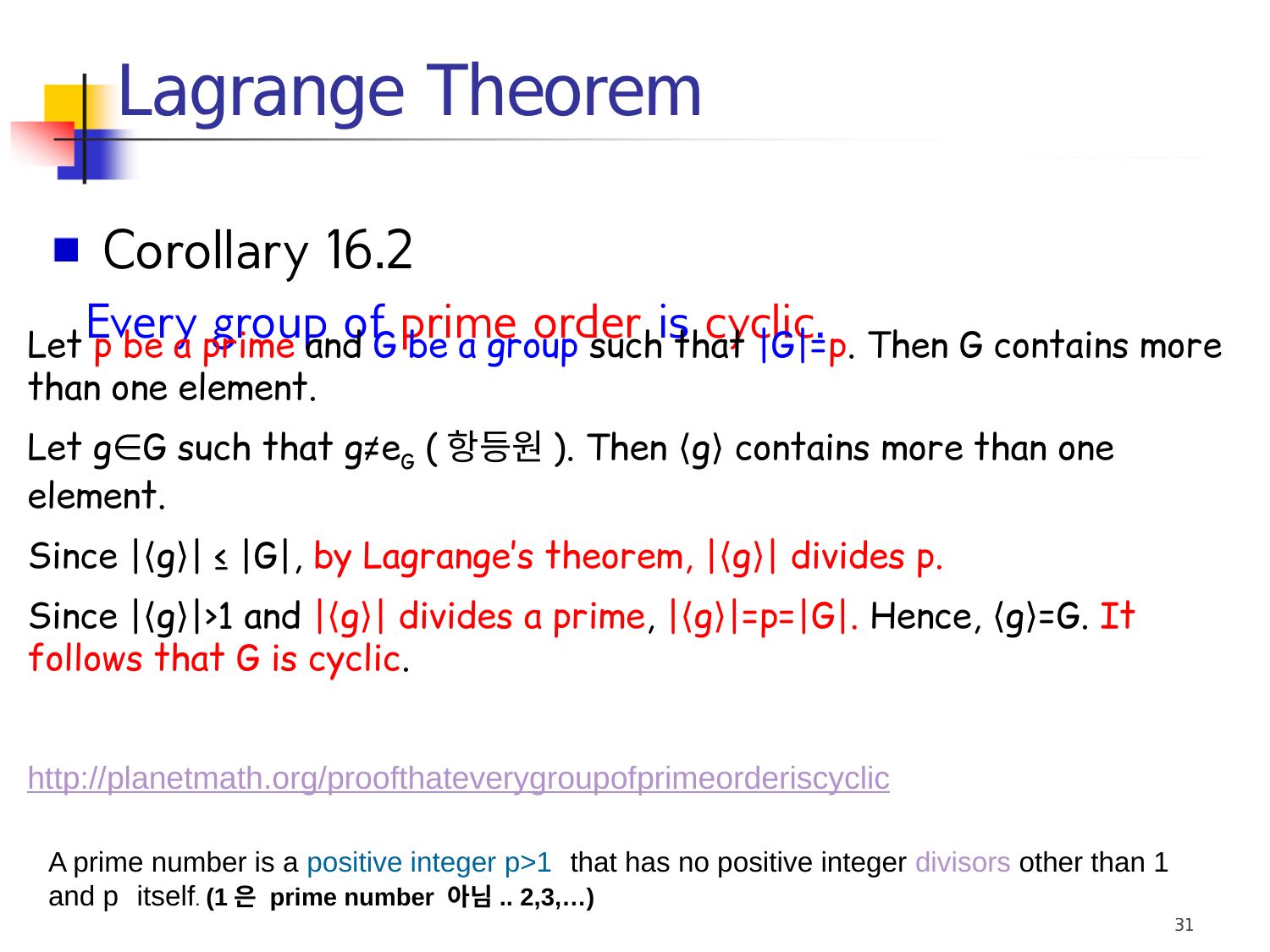

Lagrange Theorem

 Corollary 16.2
Every group of prime order is cyclic.
Let p be a prime and G be a group such that |G|=p. Then G contains more than one element.
Let g∈G such that g≠eG (항등원). Then ⟨g⟩ contains more than one element.
Since |⟨g⟩| ≤ |G|, by Lagrange’s theorem, |⟨g⟩| divides p.
Since |⟨g⟩|>1 and |⟨g⟩| divides a prime, |⟨g⟩|=p=|G|. Hence, ⟨g⟩=G. It follows that G is cyclic.
http://planetmath.org/proofthateverygroupofprimeorderiscyclic
A prime number is a positive integer p>1   that has no positive integer divisors other than 1 and p   itself. (1은 prime number 아님.. 2,3,…)
31